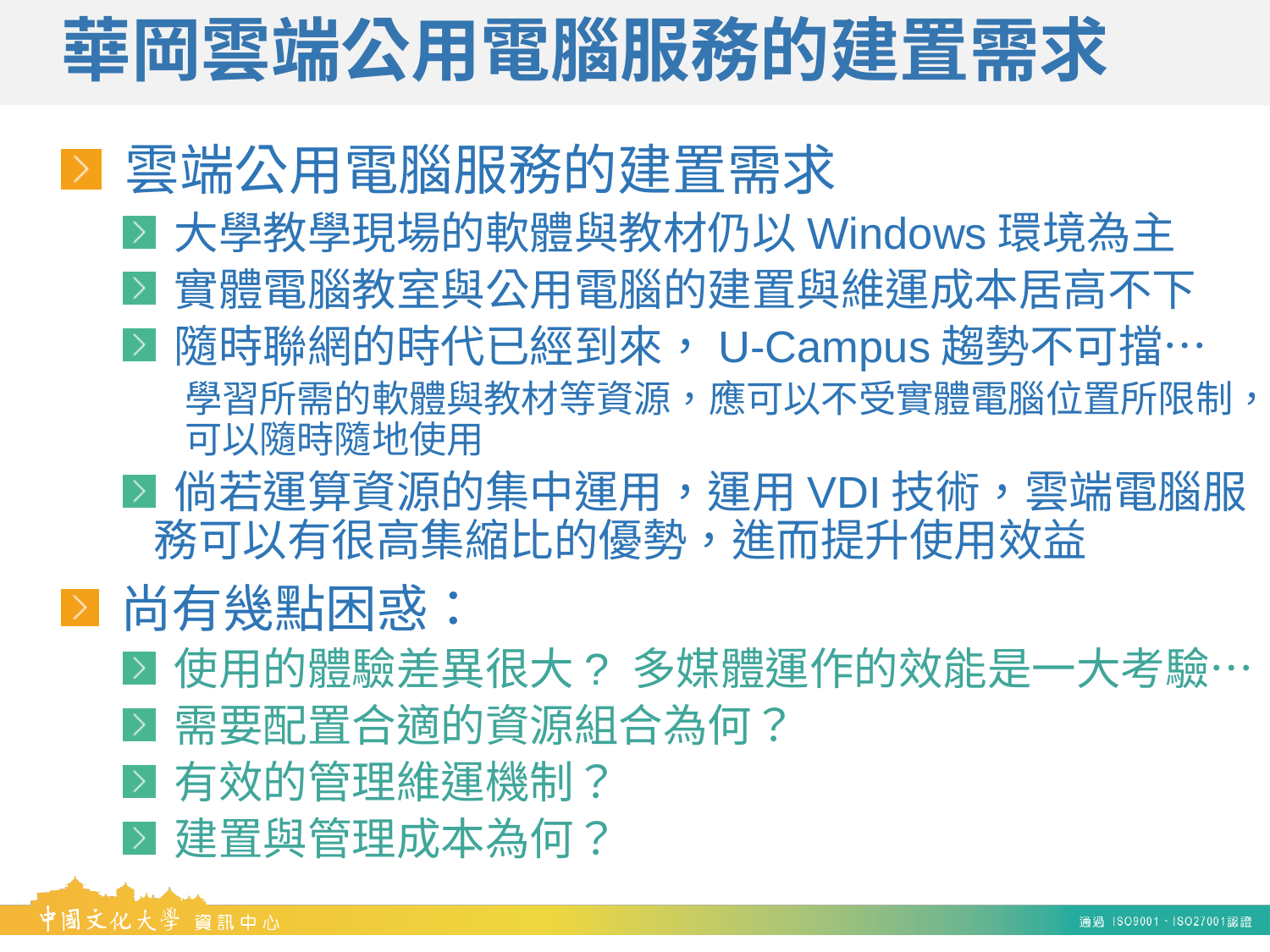

# 華岡雲端公用電腦服務的建置需求
 雲端公用電腦服務的建置需求
 大學教學現場的軟體與教材仍以Windows環境為主
 實體電腦教室與公用電腦的建置與維運成本居高不下
 隨時聯網的時代已經到來，U-Campus趨勢不可擋…
學習所需的軟體與教材等資源，應可以不受實體電腦位置所限制，可以隨時隨地使用
 倘若運算資源的集中運用，運用VDI技術，雲端電腦服務可以有很高集縮比的優勢，進而提升使用效益
 尚有幾點困惑：
 使用的體驗差異很大? 多媒體運作的效能是一大考驗…
 需要配置合適的資源組合為何？
 有效的管理維運機制？
 建置與管理成本為何？